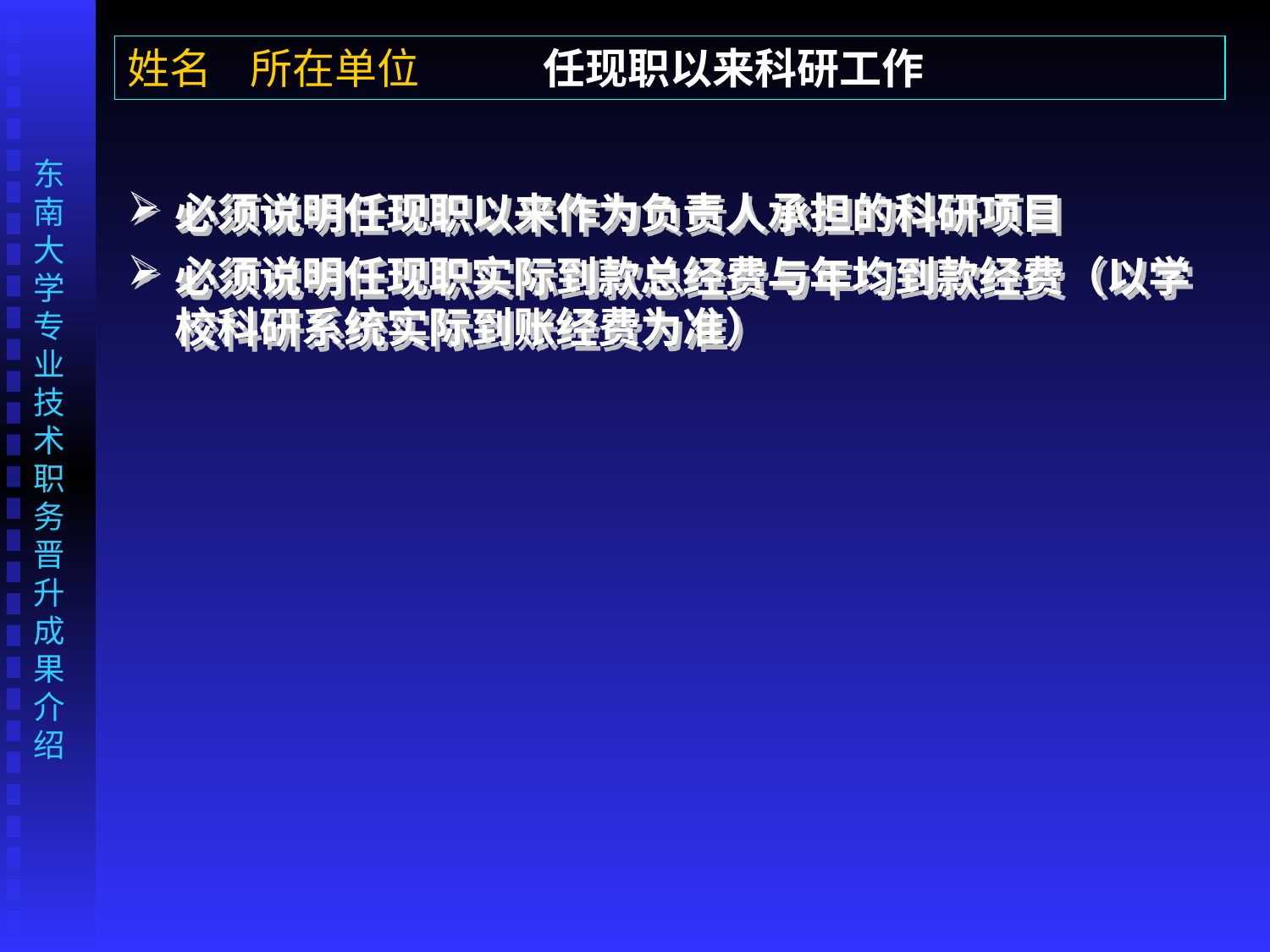

姓名    所在单位             任现职以来科研工作
必须说明任现职以来作为负责人承担的科研项目
必须说明任现职实际到款总经费与年均到款经费（以学校科研系统实际到账经费为准）